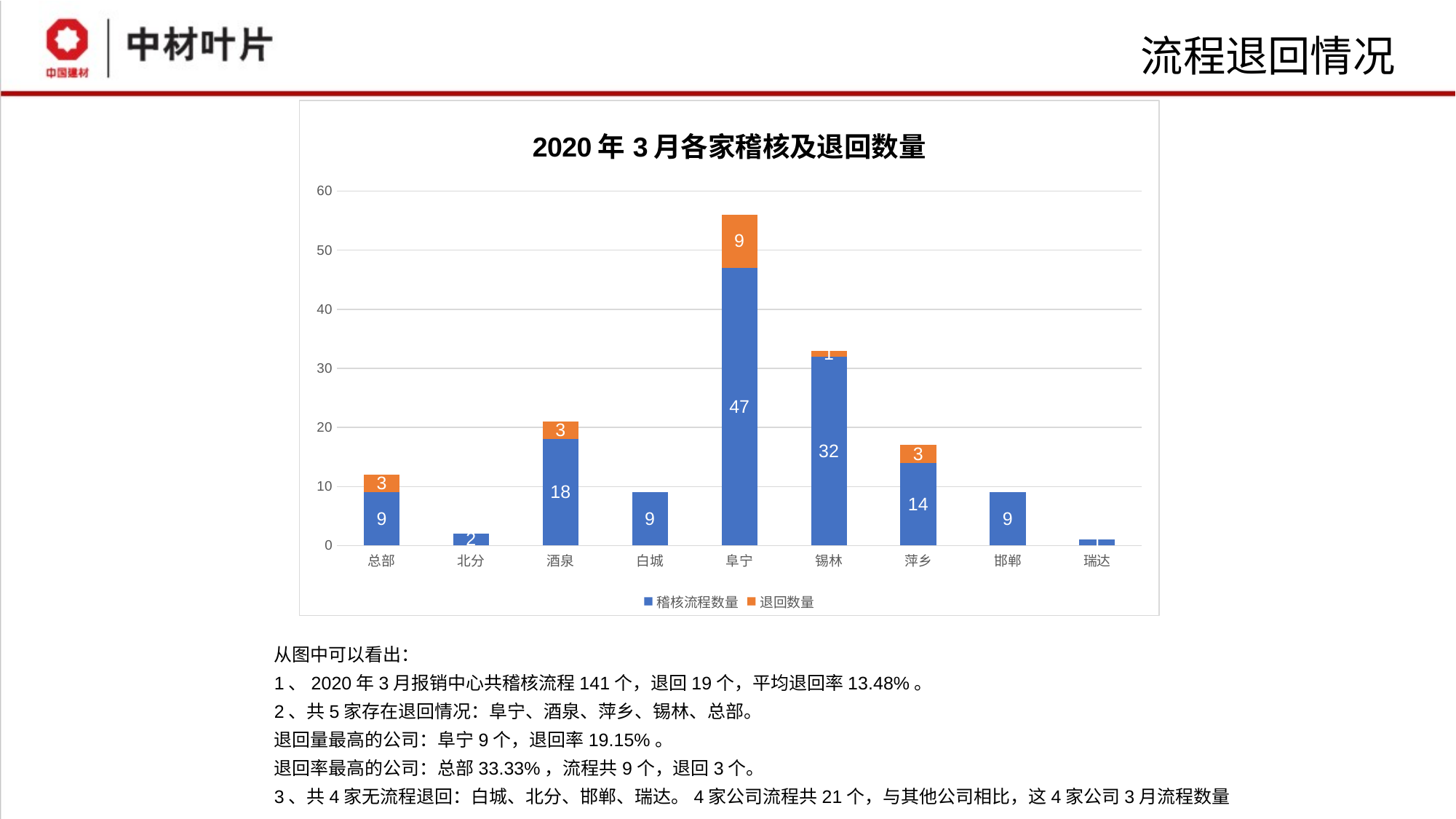

流程退回情况

### Chart: 2020年3月各家稽核及退回数量

| Category | 稽核流程数量 | 退回数量 |
|---|---|---|
| 总部 | 9.0 | 3.0 |
| 北分 | 2.0 | 0.0 |
| 酒泉 | 18.0 | 3.0 |
| 白城 | 9.0 | 0.0 |
| 阜宁 | 47.0 | 9.0 |
| 锡林 | 32.0 | 1.0 |
| 萍乡 | 14.0 | 3.0 |
| 邯郸 | 9.0 | 0.0 |
| 瑞达 | 1.0 | 0.0 |
从图中可以看出：
1、2020年3月报销中心共稽核流程141个，退回19个，平均退回率13.48%。
2、共5家存在退回情况：阜宁、酒泉、萍乡、锡林、总部。
退回量最高的公司：阜宁9个，退回率19.15%。
退回率最高的公司：总部33.33%，流程共9个，退回3个。
3、共4家无流程退回：白城、北分、邯郸、瑞达。4家公司流程共21个，与其他公司相比，这4家公司3月流程数量较少。